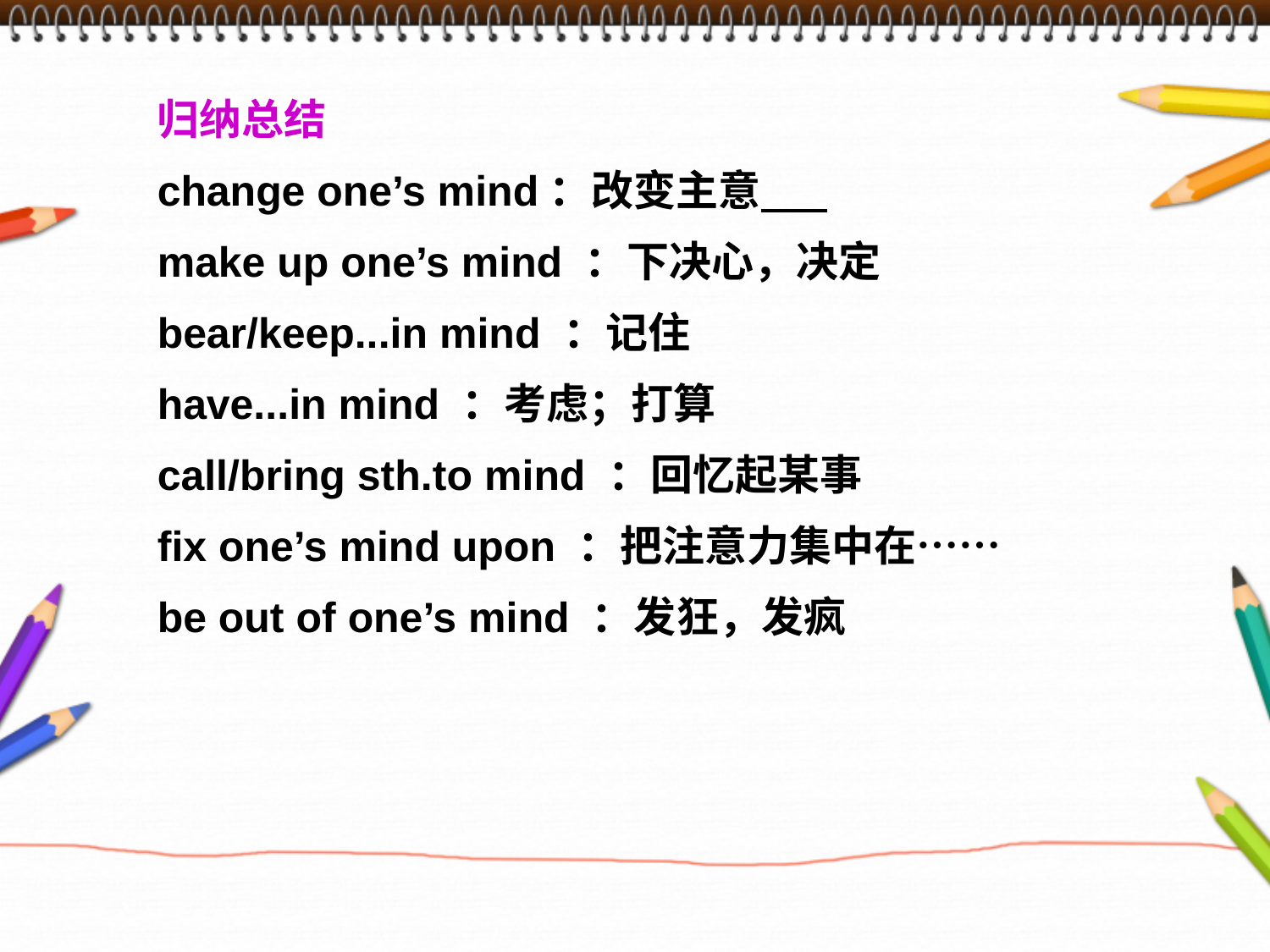

归纳总结
change one’s mind：改变主意
make up one’s mind ：下决心，决定
bear/keep...in mind ：记住
have...in mind ：考虑；打算
call/bring sth.to mind ：回忆起某事
fix one’s mind upon ：把注意力集中在……
be out of one’s mind ：发狂，发疯